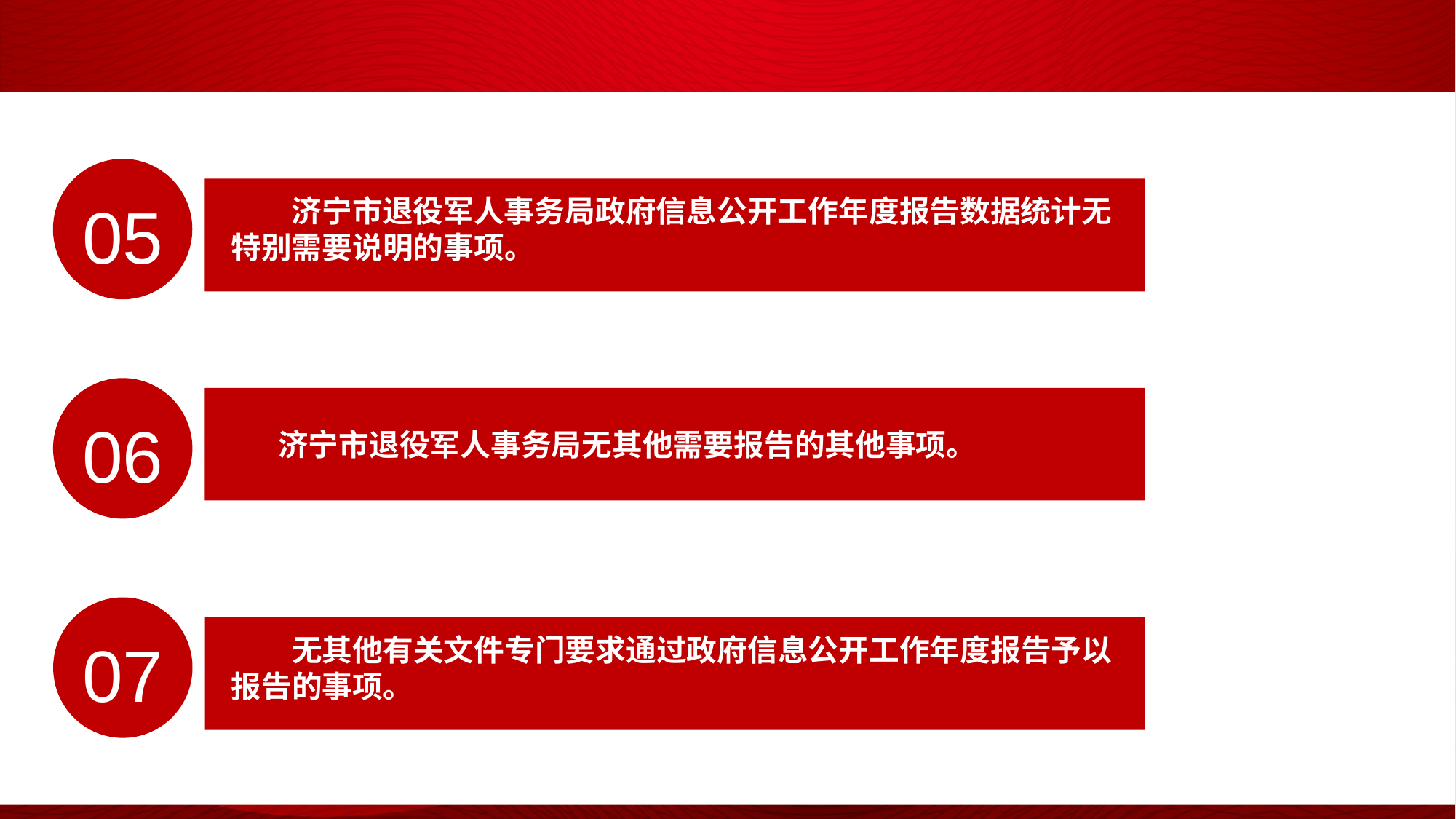

05
济宁市退役军人事务局政府信息公开工作年度报告数据统计无特别需要说明的事项。

06
济宁市退役军人事务局无其他需要报告的其他事项。

07
无其他有关文件专门要求通过政府信息公开工作年度报告予以报告的事项。